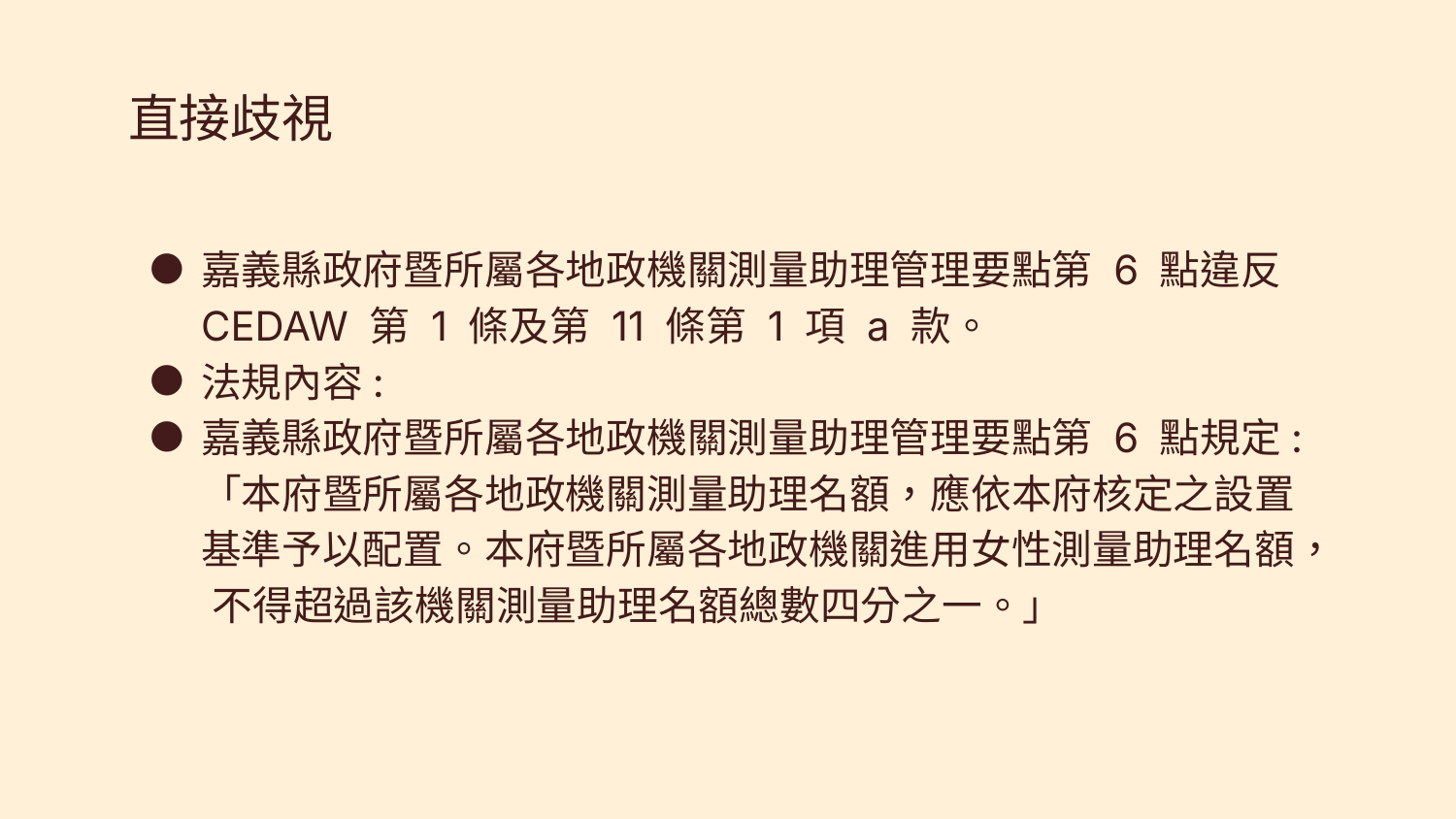

# 直接歧視
嘉義縣政府暨所屬各地政機關測量助理管理要點第 6 點違反 CEDAW 第 1 條及第 11 條第 1 項 a 款。
法規內容:
嘉義縣政府暨所屬各地政機關測量助理管理要點第 6 點規定: 「本府暨所屬各地政機關測量助理名額，應依本府核定之設置 基準予以配置。本府暨所屬各地政機關進用女性測量助理名額， 不得超過該機關測量助理名額總數四分之一。」